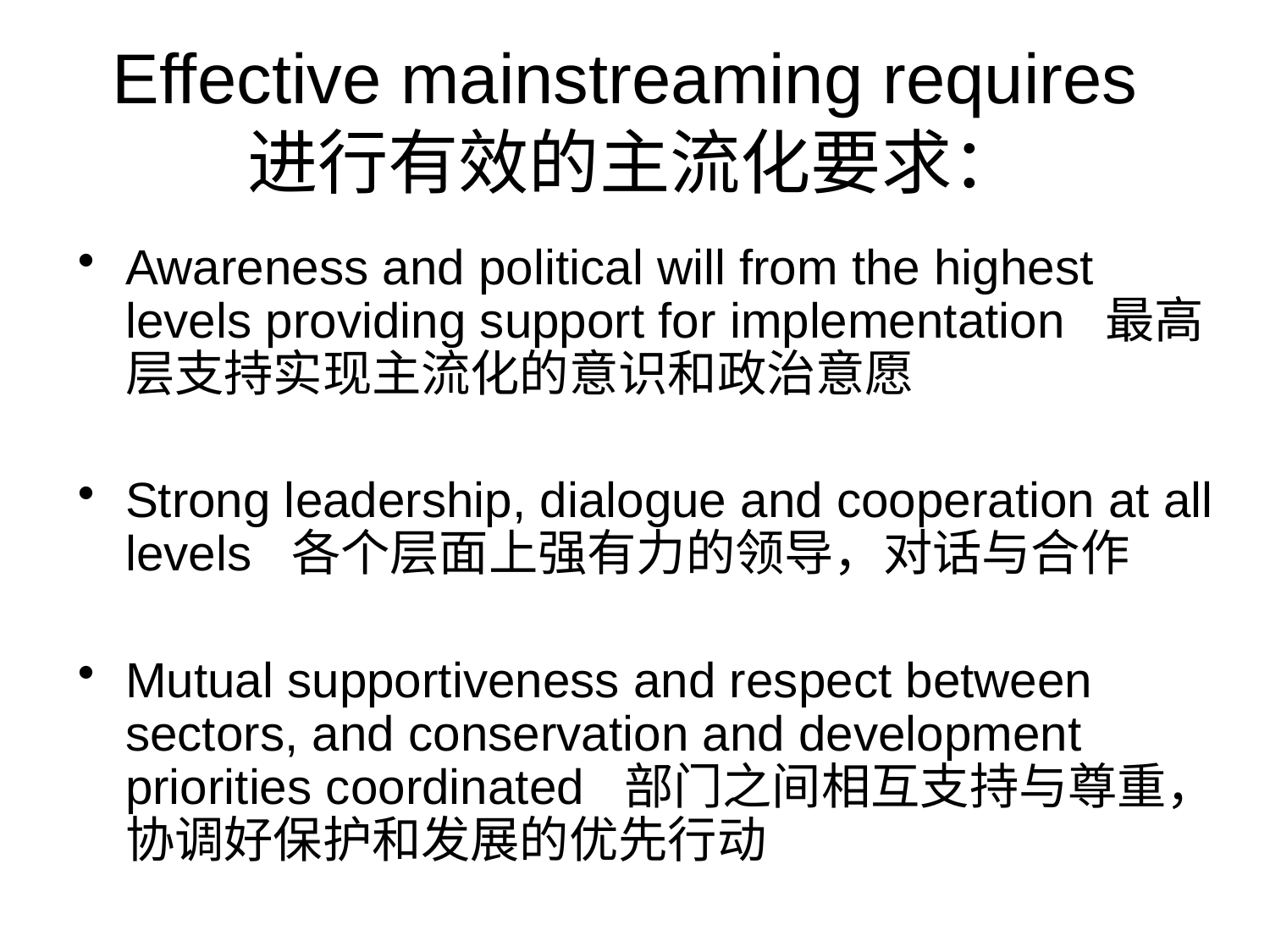

# Effective mainstreaming requires 进行有效的主流化要求：
Awareness and political will from the highest levels providing support for implementation  最高层支持实现主流化的意识和政治意愿

Strong leadership, dialogue and cooperation at all levels  各个层面上强有力的领导，对话与合作

Mutual supportiveness and respect between sectors, and conservation and development priorities coordinated  部门之间相互支持与尊重，协调好保护和发展的优先行动